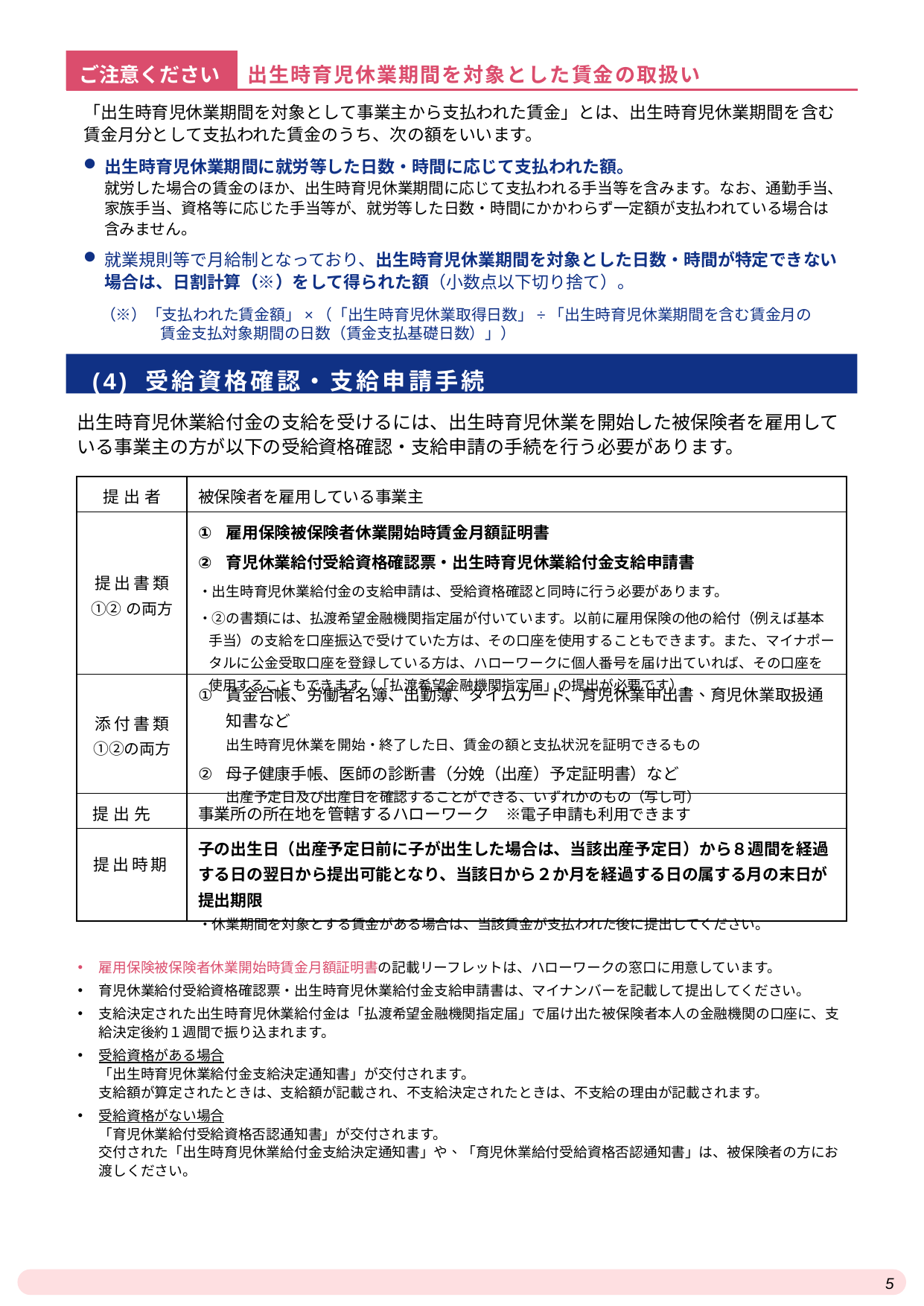

ご注意ください
出生時育児休業期間を対象とした賃金の取扱い
「出生時育児休業期間を対象として事業主から支払われた賃金」とは、出生時育児休業期間を含む賃金月分として支払われた賃金のうち、次の額をいいます。
出生時育児休業期間に就労等した日数・時間に応じて支払われた額。
就労した場合の賃金のほか、出生時育児休業期間に応じて支払われる手当等を含みます。なお、通勤手当、家族手当、資格等に応じた手当等が、就労等した日数・時間にかかわらず一定額が支払われている場合は含みません。
就業規則等で月給制となっており、出生時育児休業期間を対象とした日数・時間が特定できない場合は、日割計算（※）をして得られた額（小数点以下切り捨て）。

　（※）「支払われた賃金額」×（「出生時育児休業取得日数」÷「出生時育児休業期間を含む賃金月の
　　　　　賃金支払対象期間の日数（賃金支払基礎日数）」）
(4) 受給資格確認・支給申請手続
出生時育児休業給付金の支給を受けるには、出生時育児休業を開始した被保険者を雇用している事業主の方が以下の受給資格確認・支給申請の手続を行う必要があります。
| 提出者 | 被保険者を雇用している事業主 |
| --- | --- |
| 提出書類 ①②の両方 | 雇用保険被保険者休業開始時賃金月額証明書 育児休業給付受給資格確認票・出生時育児休業給付金支給申請書 ・出生時育児休業給付金の支給申請は、受給資格確認と同時に行う必要があります。 ・②の書類には、払渡希望金融機関指定届が付いています。以前に雇用保険の他の給付（例えば基本手当）の支給を口座振込で受けていた方は、その口座を使用することもできます。また、マイナポータルに公金受取口座を登録している方は、ハローワークに個人番号を届け出ていれば、その口座を使用することもできます（「払渡希望金融機関指定届」の提出が必要です）。 |
| 添付書類 ①②の両方 | 賃金台帳、労働者名簿、出勤簿、タイムカード、育児休業申出書、育児休業取扱通知書など 出生時育児休業を開始・終了した日、賃金の額と支払状況を証明できるもの 母子健康手帳、医師の診断書（分娩（出産）予定証明書）など 出産予定日及び出産日を確認することができる、いずれかのもの（写し可） |
| 提出先 | 事業所の所在地を管轄するハローワーク　※電子申請も利用できます |
| 提出時期 | 子の出生日（出産予定日前に子が出生した場合は、当該出産予定日）から８週間を経過する日の翌日から提出可能となり、当該日から２か月を経過する日の属する月の末日が提出期限 ・休業期間を対象とする賃金がある場合は、当該賃金が支払われた後に提出してください。 |
雇用保険被保険者休業開始時賃金月額証明書の記載リーフレットは、ハローワークの窓口に用意しています。
育児休業給付受給資格確認票・出生時育児休業給付金支給申請書は、マイナンバーを記載して提出してください。
支給決定された出生時育児休業給付金は「払渡希望金融機関指定届」で届け出た被保険者本人の金融機関の口座に、支給決定後約１週間で振り込まれます。
受給資格がある場合
「出生時育児休業給付金支給決定通知書」が交付されます。
支給額が算定されたときは、支給額が記載され、不支給決定されたときは、不支給の理由が記載されます。
受給資格がない場合
「育児休業給付受給資格否認通知書」が交付されます。
交付された「出生時育児休業給付金支給決定通知書」や、「育児休業給付受給資格否認通知書」は、被保険者の方にお渡しください。
5